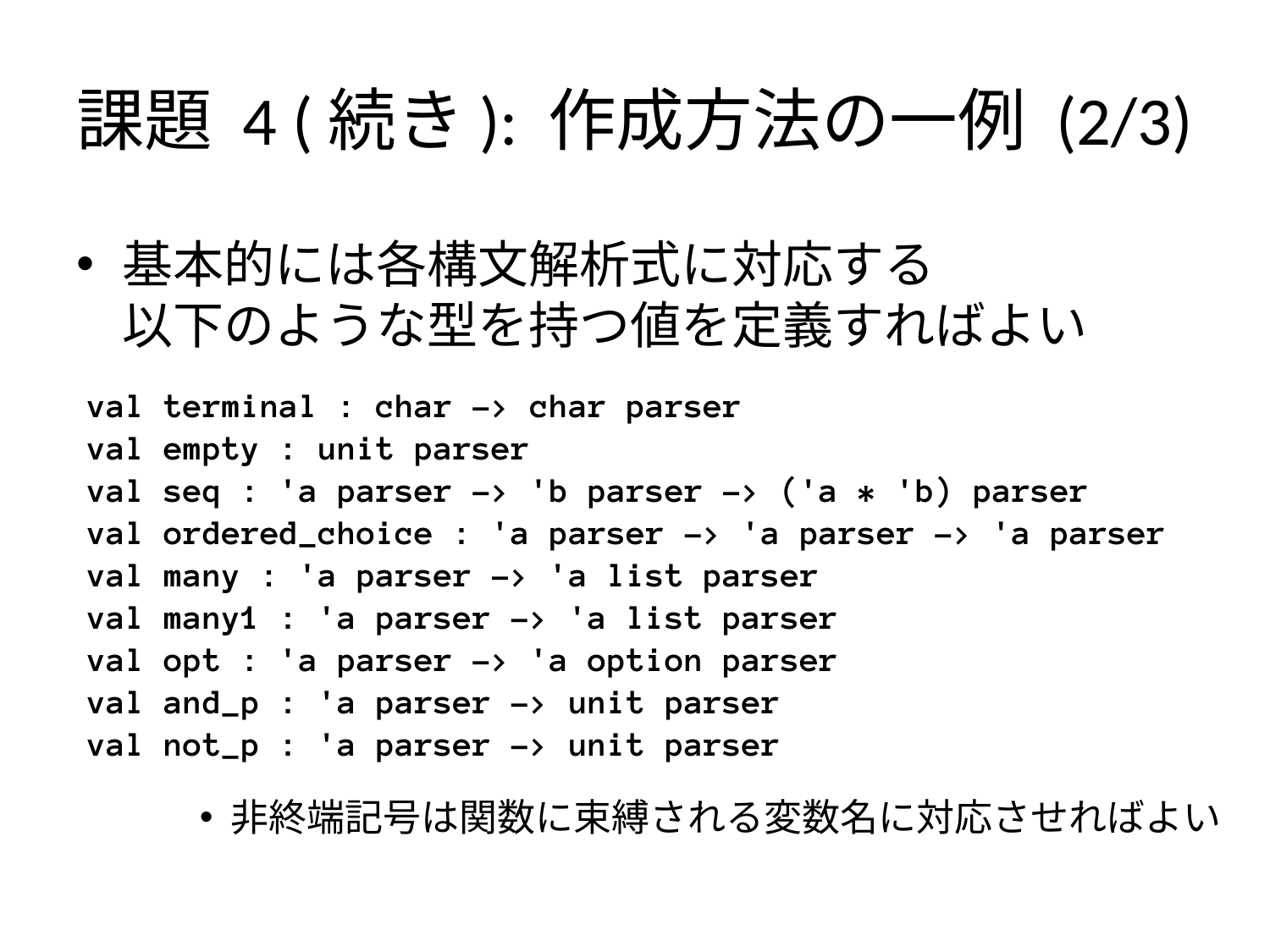

# 課題 4 (続き): 作成方法の一例 (2/3)
基本的には各構文解析式に対応する
以下のような型を持つ値を定義すればよい

非終端記号は関数に束縛される変数名に対応させればよい

val terminal : char -> char parser
val empty : unit parser
val seq : 'a parser -> 'b parser -> ('a * 'b) parser
val ordered_choice : 'a parser -> 'a parser -> 'a parser
val many : 'a parser -> 'a list parser
val many1 : 'a parser -> 'a list parser
val opt : 'a parser -> 'a option parser
val and_p : 'a parser -> unit parser
val not_p : 'a parser -> unit parser